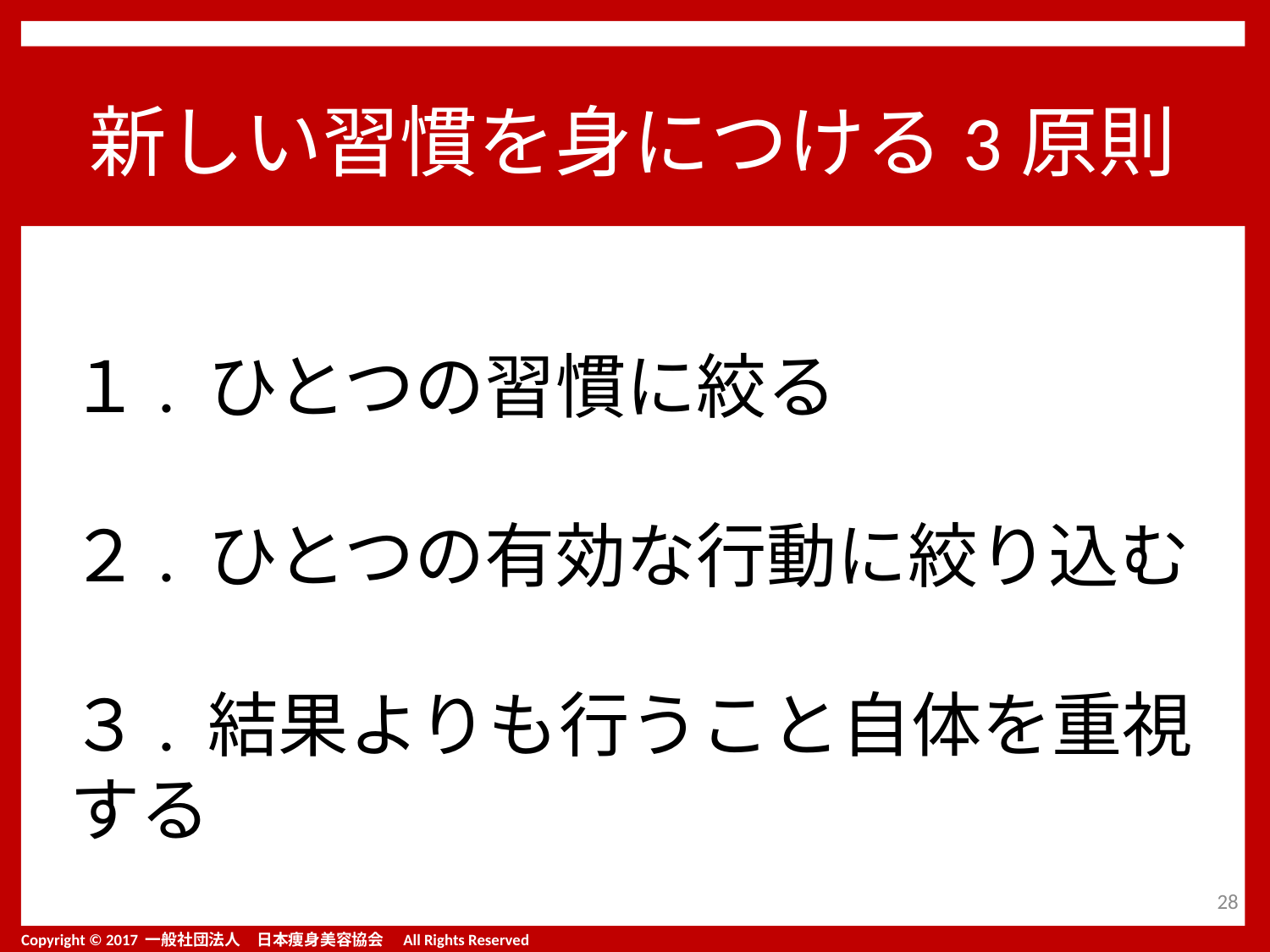

新しい習慣を身につける3原則
１. ひとつの習慣に絞る

２. ひとつの有効な行動に絞り込む

３. 結果よりも行うこと自体を重視する